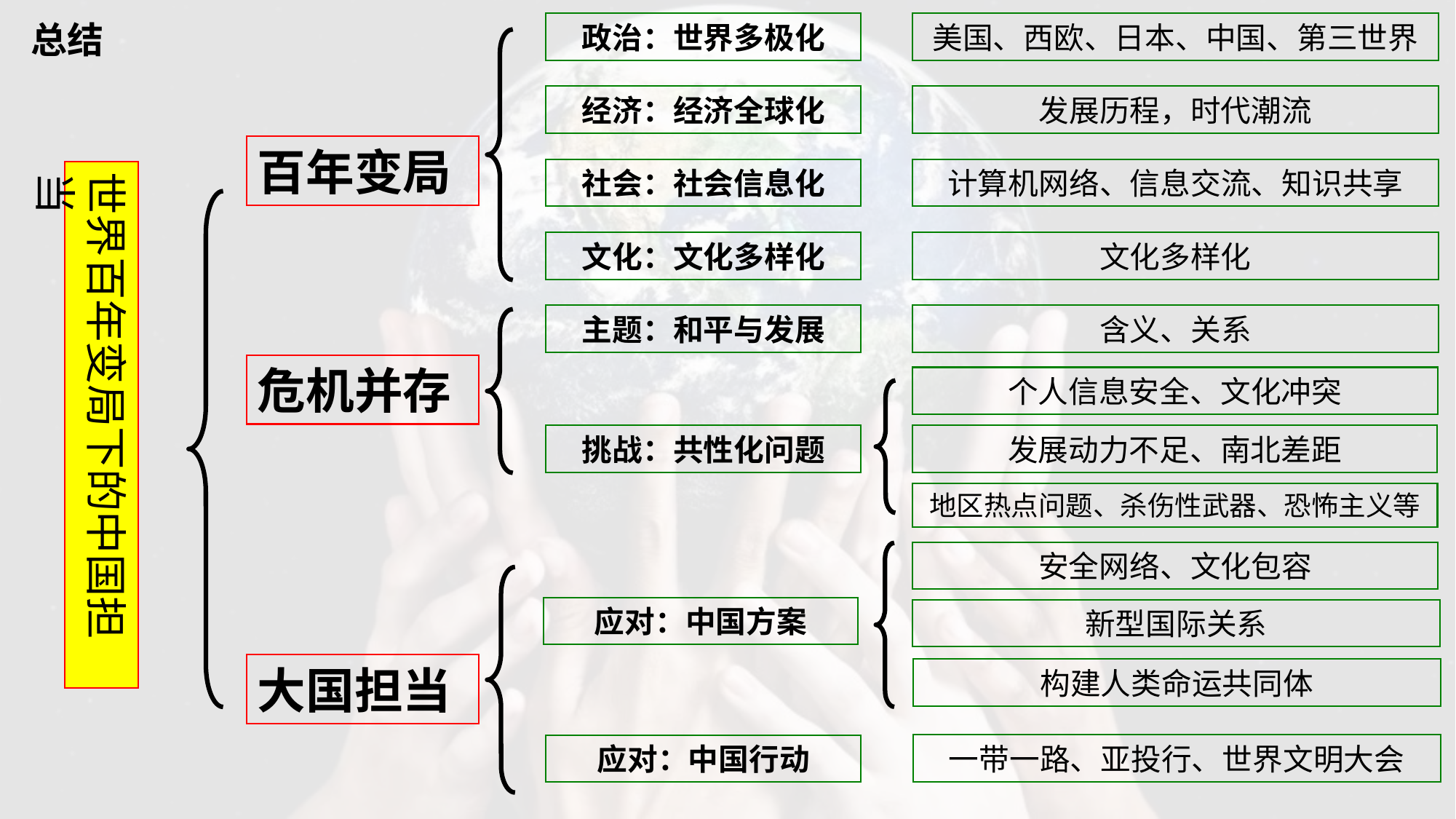

总结
政治：世界多极化
美国、西欧、日本、中国、第三世界

经济：经济全球化
发展历程，时代潮流
百年变局
社会：社会信息化
计算机网络、信息交流、知识共享
世界百年变局下的中国担当

文化：文化多样化
文化多样化
主题：和平与发展
含义、关系

危机并存
个人信息安全、文化冲突

挑战：共性化问题
发展动力不足、南北差距
地区热点问题、杀伤性武器、恐怖主义等
安全网络、文化包容

应对：中国方案
新型国际关系
大国担当
构建人类命运共同体
一带一路、亚投行、世界文明大会
应对：中国行动